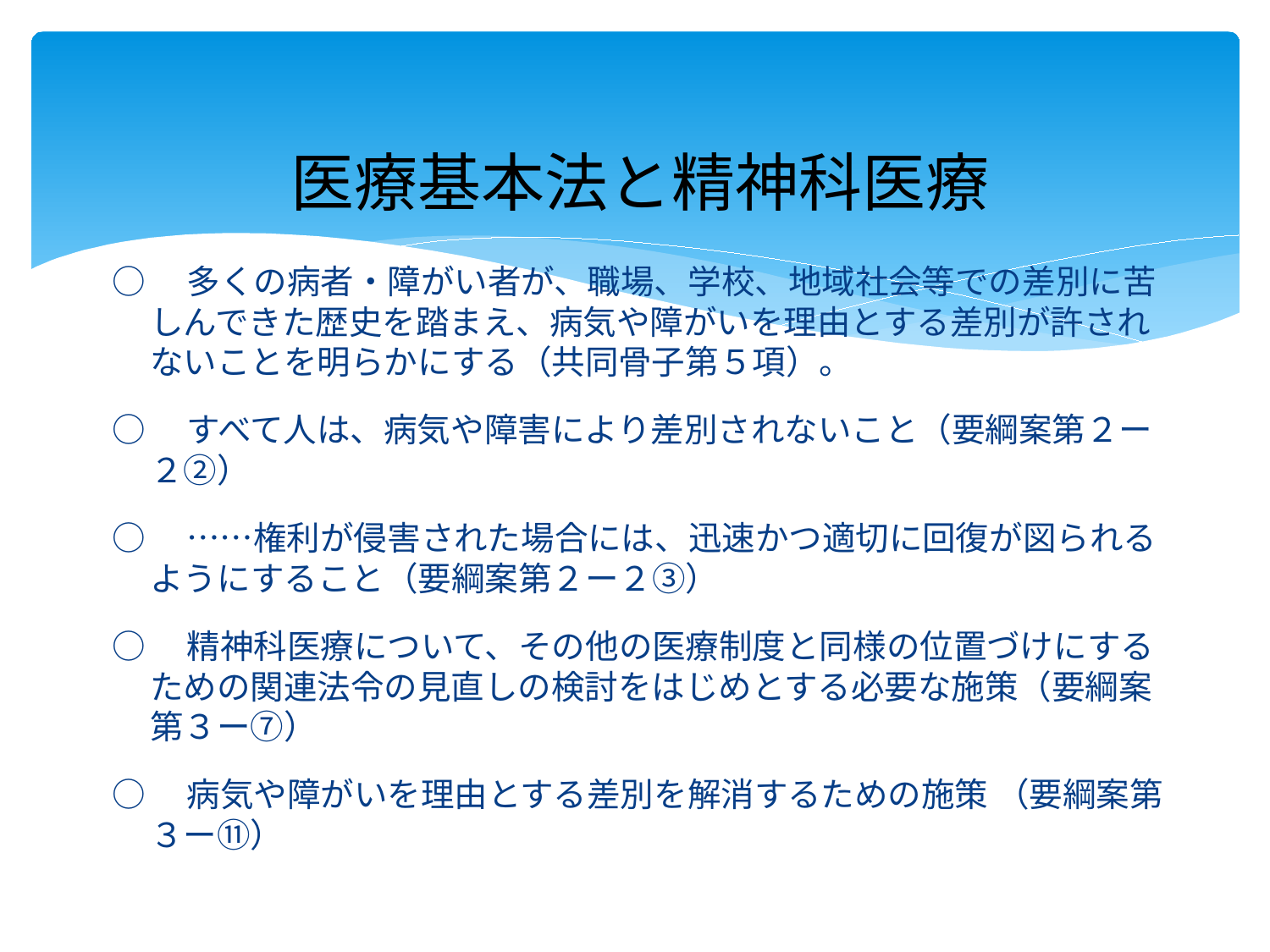

# 医療基本法と精神科医療
○　多くの病者・障がい者が、職場、学校、地域社会等での差別に苦しんできた歴史を踏まえ、病気や障がいを理由とする差別が許されないことを明らかにする（共同骨子第５項）。
○　すべて人は、病気や障害により差別されないこと（要綱案第２ー２②）
○　……権利が侵害された場合には、迅速かつ適切に回復が図られるようにすること（要綱案第２ー２③）
○　精神科医療について、その他の医療制度と同様の位置づけにするための関連法令の見直しの検討をはじめとする必要な施策（要綱案第３ー⑦）
○　病気や障がいを理由とする差別を解消するための施策 （要綱案第３ー⑪）